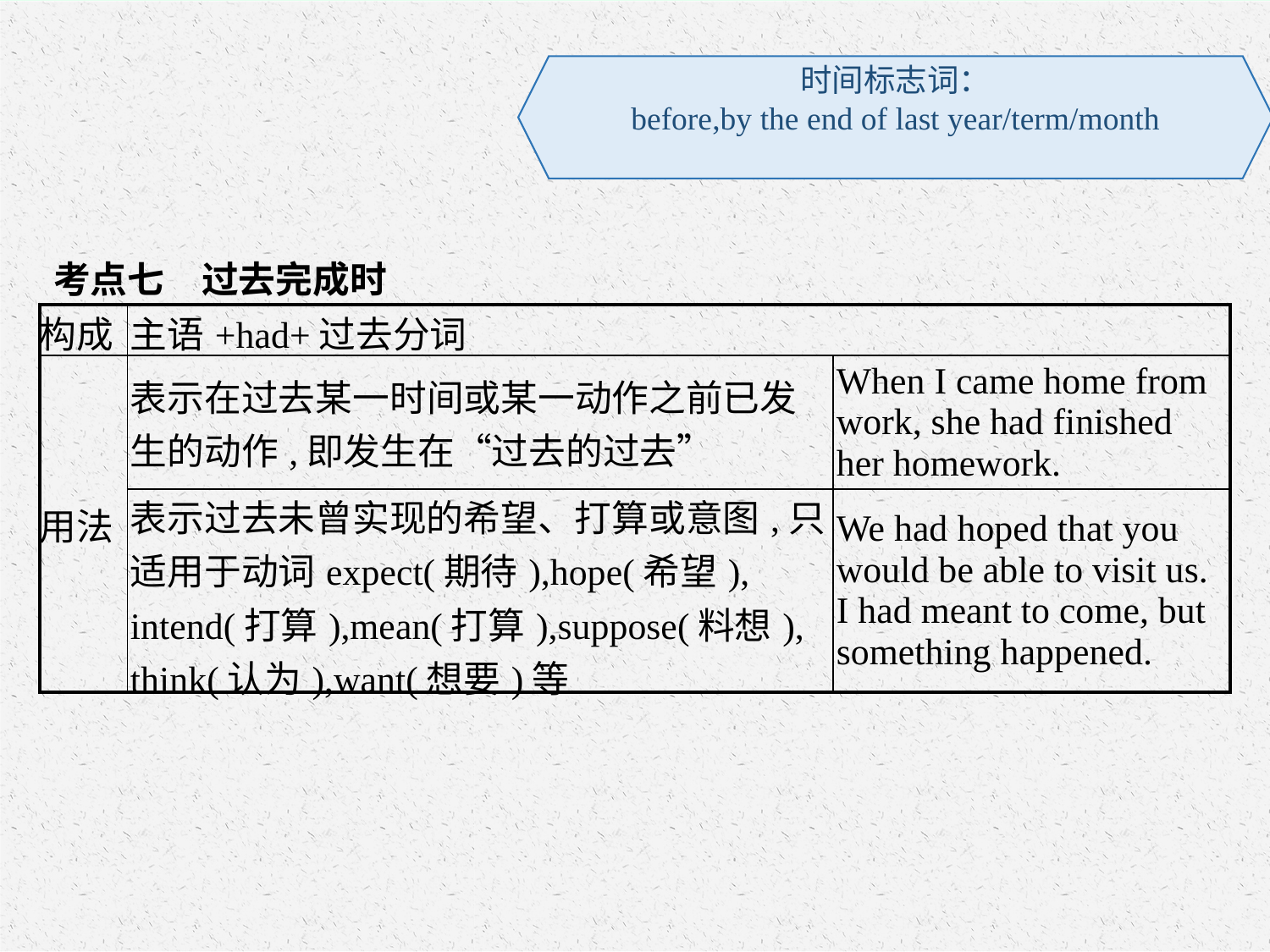

时间标志词：
before,by the end of last year/term/month

考点七　过去完成时
| 构成 | 主语+had+过去分词 |  |
| --- | --- | --- |
| 用法 | 表示在过去某一时间或某一动作之前已发生的动作,即发生在“过去的过去” | When I came home from work, she had finished her homework. |
|  | 表示过去未曾实现的希望、打算或意图,只适用于动词expect(期待),hope(希望), intend(打算),mean(打算),suppose(料想), think(认为),want(想要)等 | We had hoped that you would be able to visit us. I had meant to come, but something happened. |